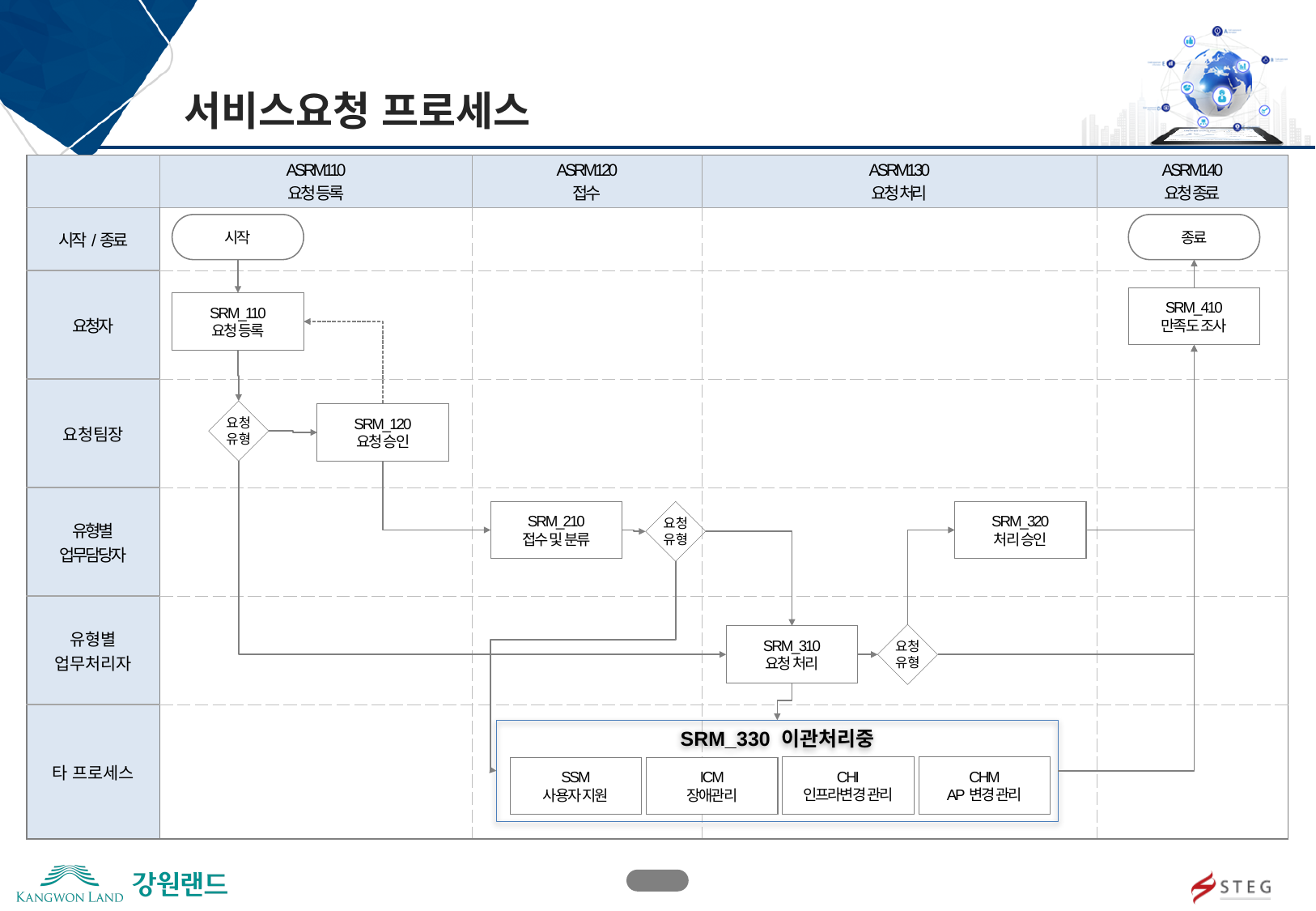

서비스요청 프로세스
|  | ASRM110 요청 등록 | ASRM120 접수 | ASRM130 요청 처리 | ASRM140 요청 종료 |
| --- | --- | --- | --- | --- |
| 시작/종료 |  |  |  |  |
| 요청자 |  |  |  |  |
| 요청팀장 |  |  |  |  |
| 유형별 업무담당자 |  |  |  |  |
| 유형별 업무처리자 |  |  |  |  |
| 타 프로세스 |  |  |  |  |
시작
종료
SRM_410
만족도 조사
SRM_110
요청 등록
요청유형

SRM_120
요청 승인
SRM_210
접수 및 분류
요청유형
SRM_320
처리 승인
요청유형
SRM_310
요청 처리
SRM_330 이관처리중
CHI
인프라변경 관리
CHM
AP변경 관리
SSM
사용자 지원
ICM
장애관리